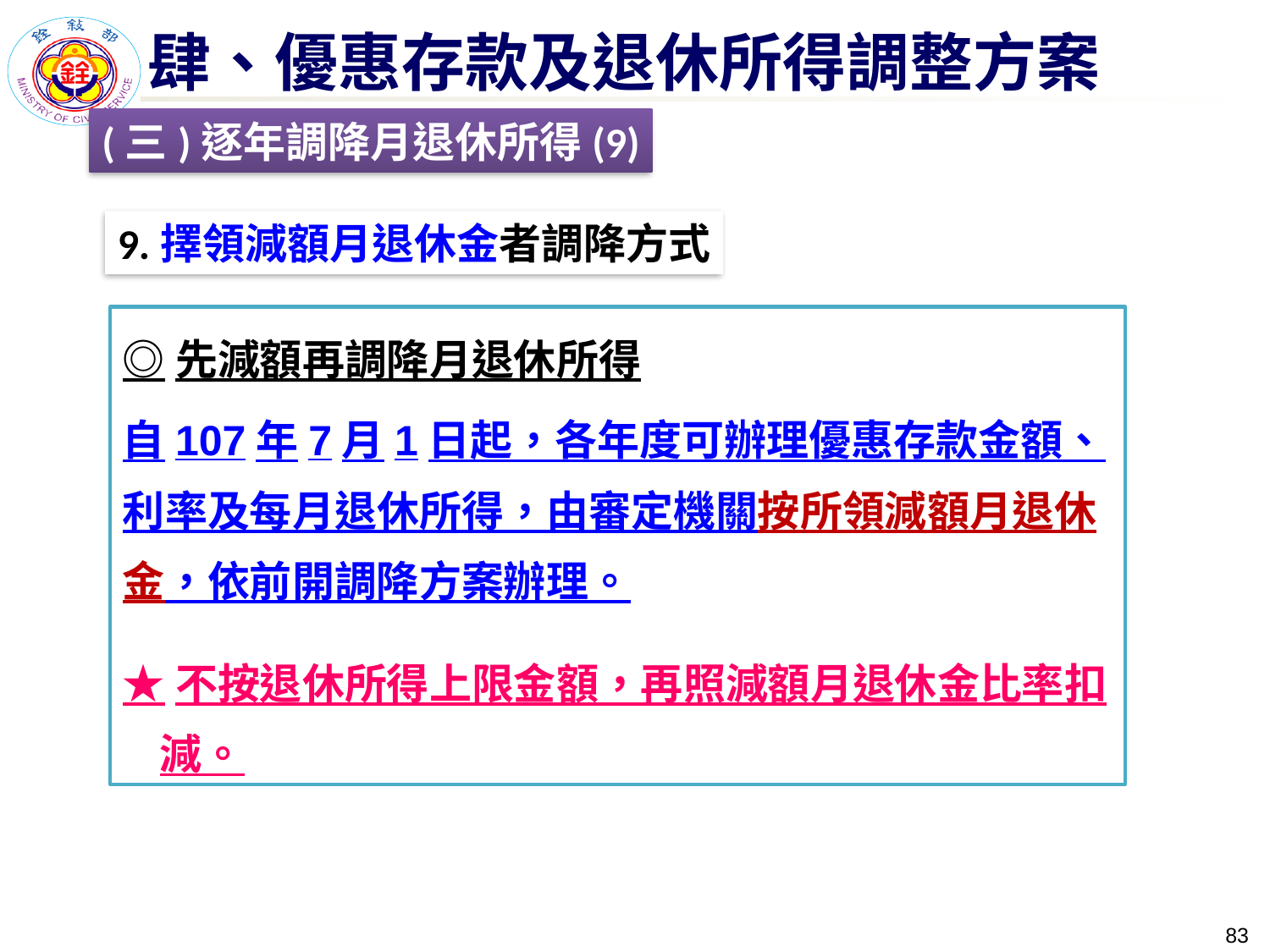

肆、優惠存款及退休所得調整方案
(三)逐年調降月退休所得(9)
9.擇領減額月退休金者調降方式
◎先減額再調降月退休所得
自107年7月1日起，各年度可辦理優惠存款金額、利率及每月退休所得，由審定機關按所領減額月退休金，依前開調降方案辦理。
★不按退休所得上限金額，再照減額月退休金比率扣減。
83